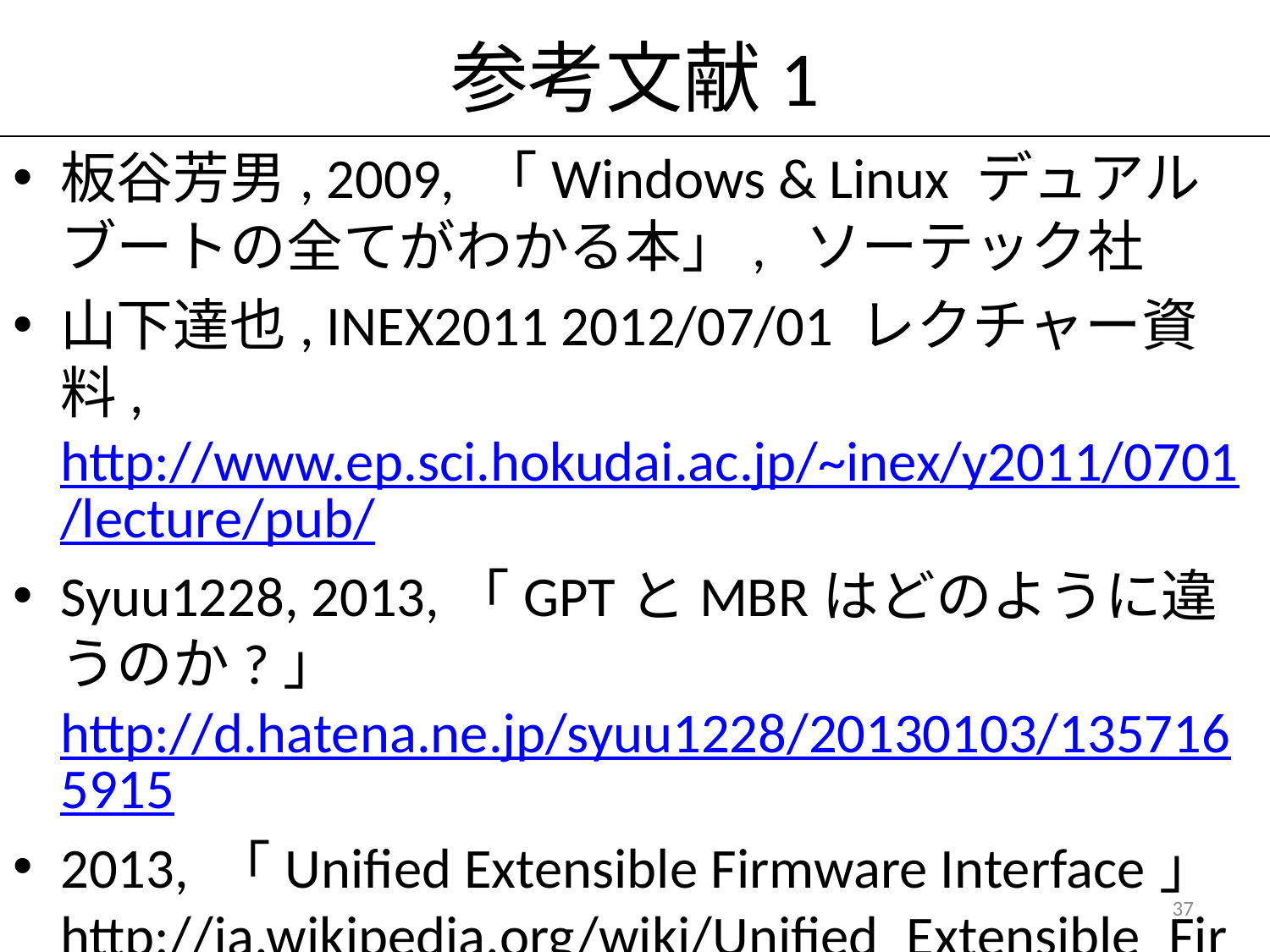

# 参考文献1
板谷芳男, 2009, 「Windows & Linux デュアルブートの全てがわかる本」,  ソーテック社
山下達也, INEX2011 2012/07/01 レクチャー資料,  http://www.ep.sci.hokudai.ac.jp/~inex/y2011/0701/lecture/pub/
Syuu1228, 2013,「GPTとMBRはどのように違うのか?」
http://d.hatena.ne.jp/syuu1228/20130103/1357165915
2013, 「Unified Extensible Firmware Interface」
http://ja.wikipedia.org/wiki/Unified_Extensible_Firmware_Interface

37